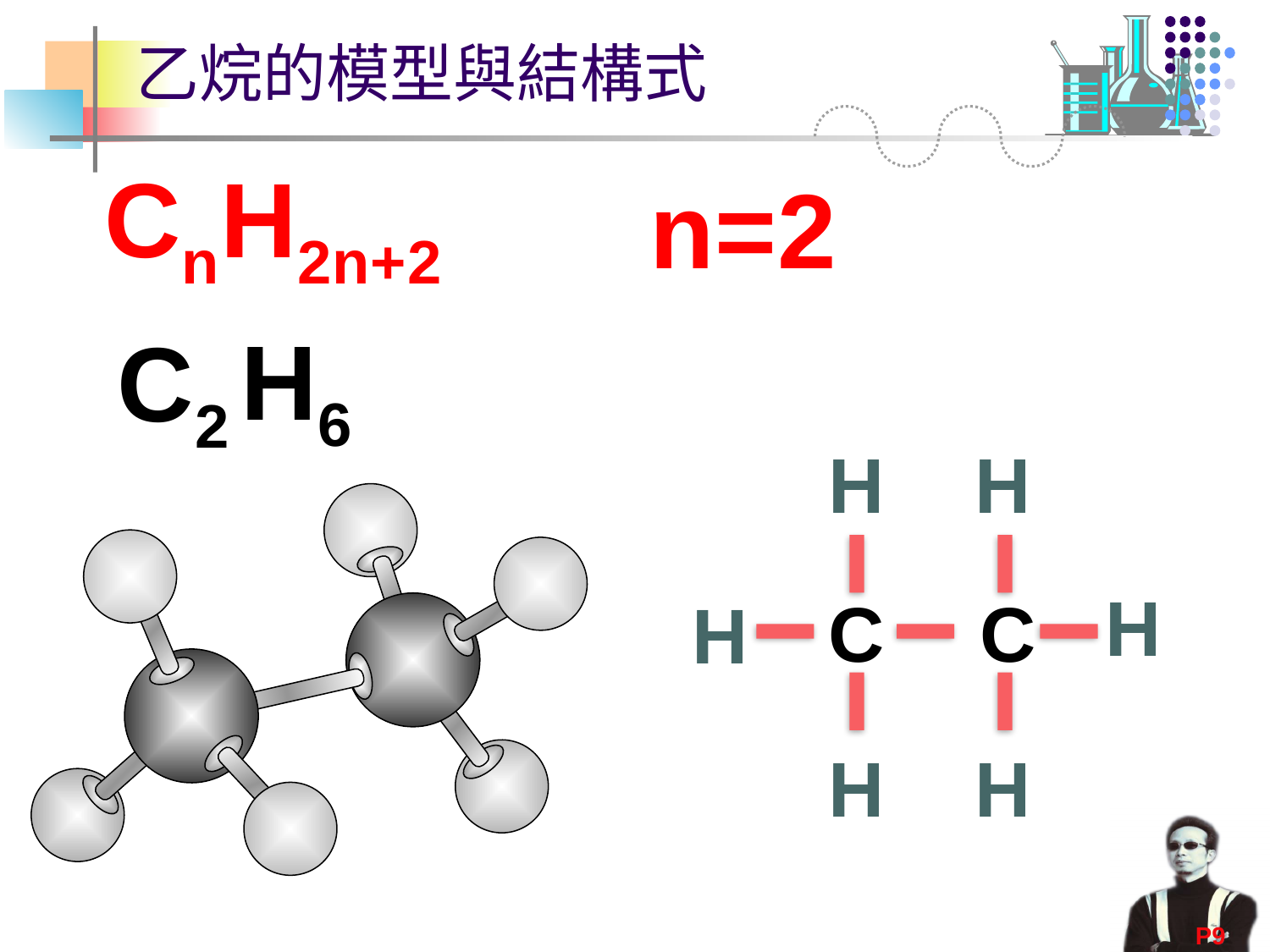

# 乙烷的模型與結構式
CnH2n+2
n=2
H6
C2
H
H

H
C
C
H

H
H

P9